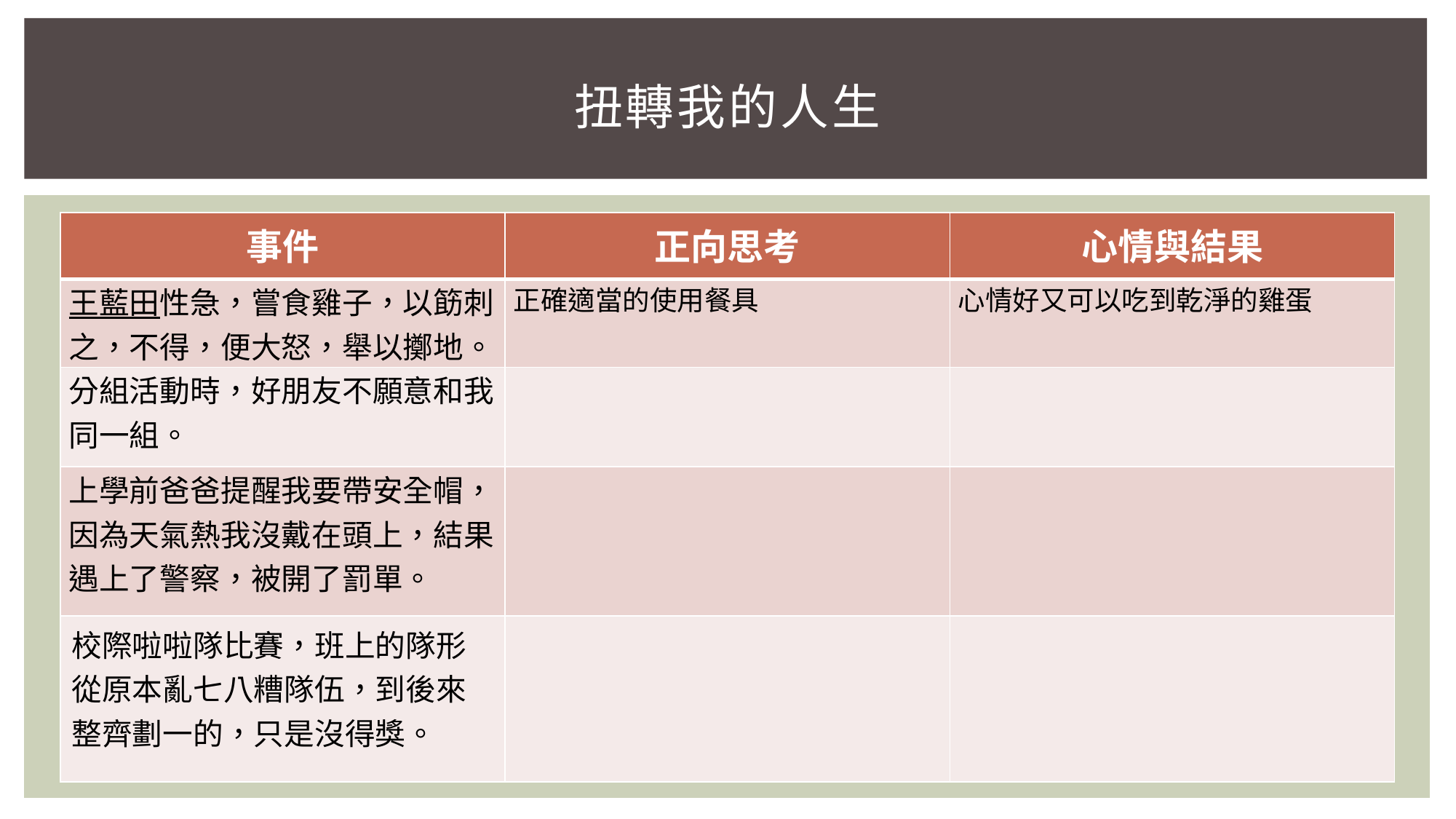

# 扭轉我的人生
| 事件 | 正向思考 | 心情與結果 |
| --- | --- | --- |
| 王藍田性急，嘗食雞子，以筯刺之，不得，便大怒，舉以擲地。 | 正確適當的使用餐具 | 心情好又可以吃到乾淨的雞蛋 |
| 分組活動時，好朋友不願意和我同一組。 |  |  |
| 上學前爸爸提醒我要帶安全帽，因為天氣熱我沒戴在頭上，結果遇上了警察，被開了罰單。 |  |  |
| 校際啦啦隊比賽，班上的隊形從原本亂七八糟隊伍，到後來整齊劃一的，只是沒得獎。 |  |  |